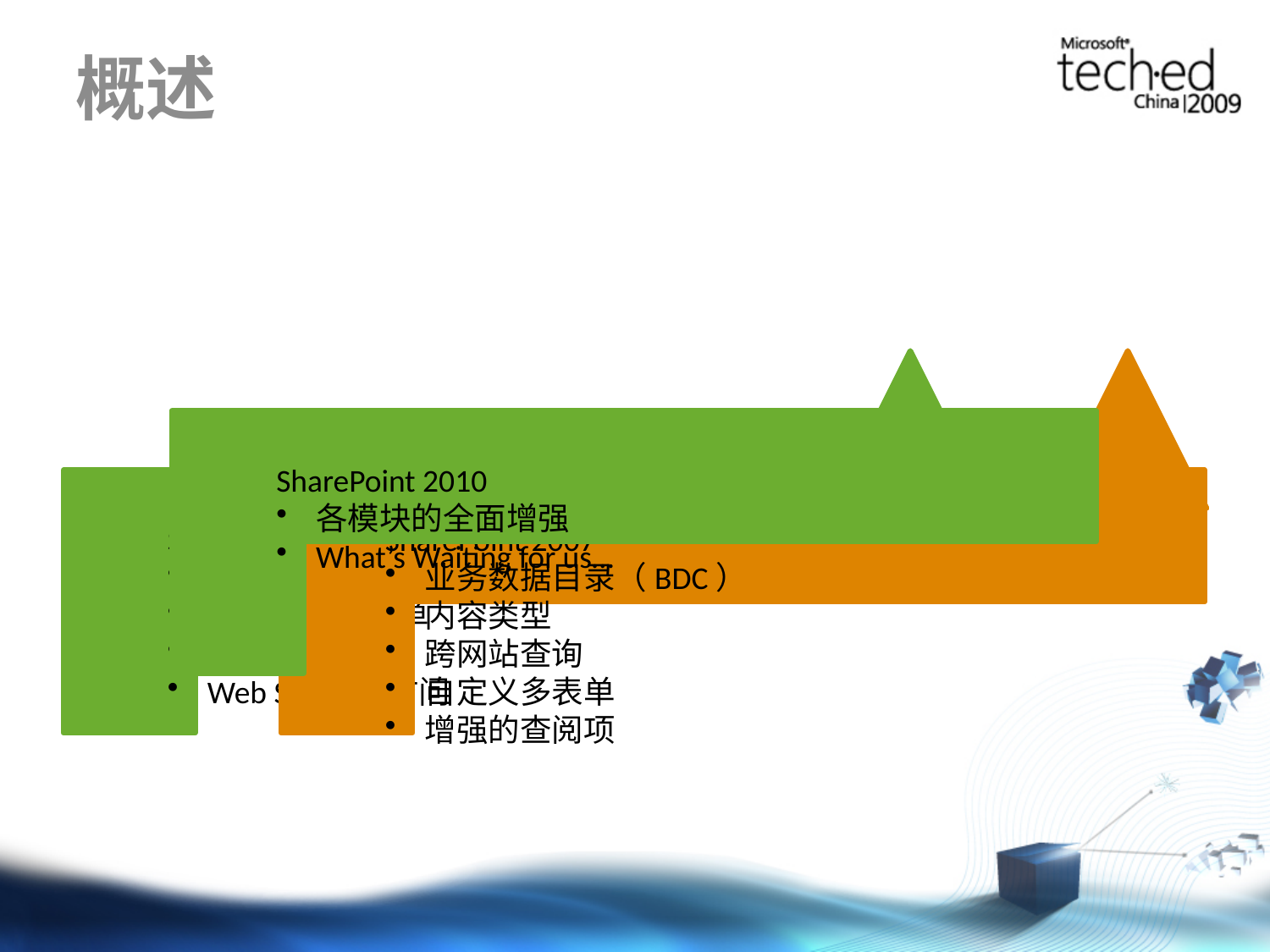

# 概述
SharePoint 2007
SharePoint 2010
可扩展的列表
自定义的查询
自动的列表表单
内容类型
跨网站查询
自定义多表单
增强的查阅项
业务数据目录（BDC）
各模块的全面增强
What’s Waiting for us…